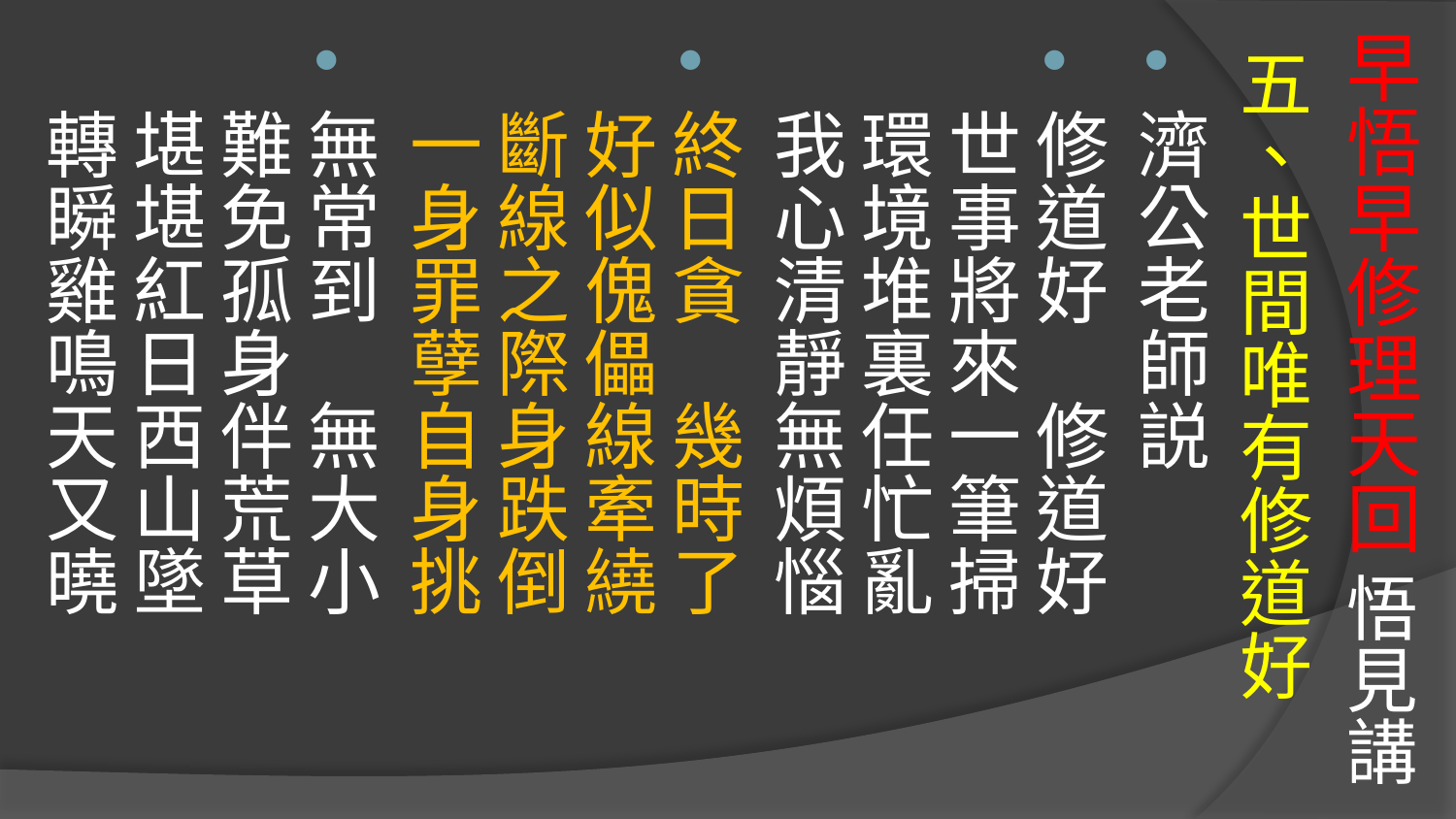

# 早悟早修理天回 悟見講
五、世間唯有修道好
濟公老師説
修道好　修道好　     世事將來一筆掃
環境堆裏任忙亂　    我心清靜無煩惱
終日貪　幾時了　   好似傀儡線牽繞
斷線之際身跌倒　   一身罪孽自身挑
無常到　無大小　    難免孤身伴荒草
堪堪紅日西山墜　   轉瞬雞鳴天又曉